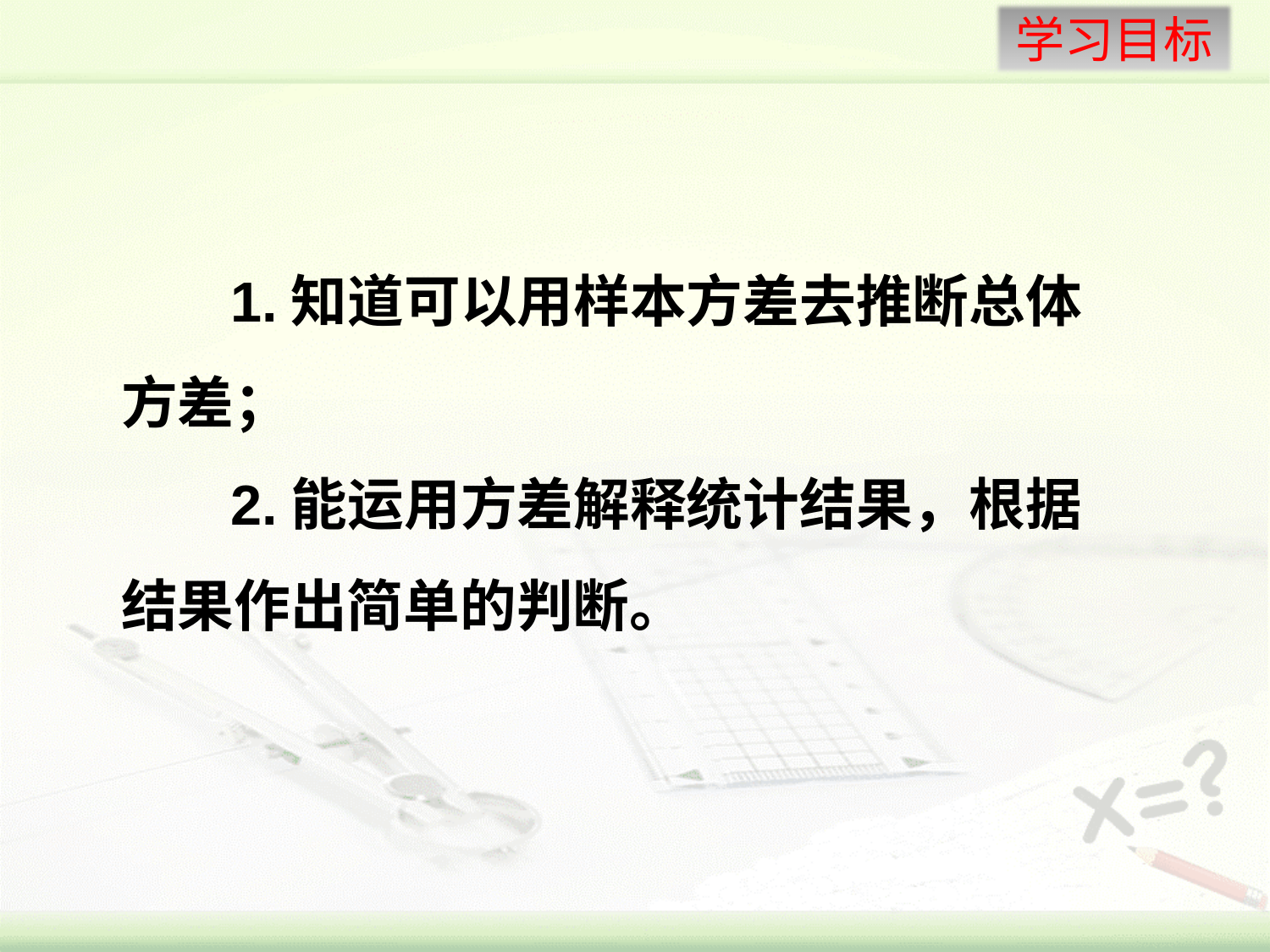

1.知道可以用样本方差去推断总体方差；
       2.能运用方差解释统计结果，根据结果作出简单的判断。